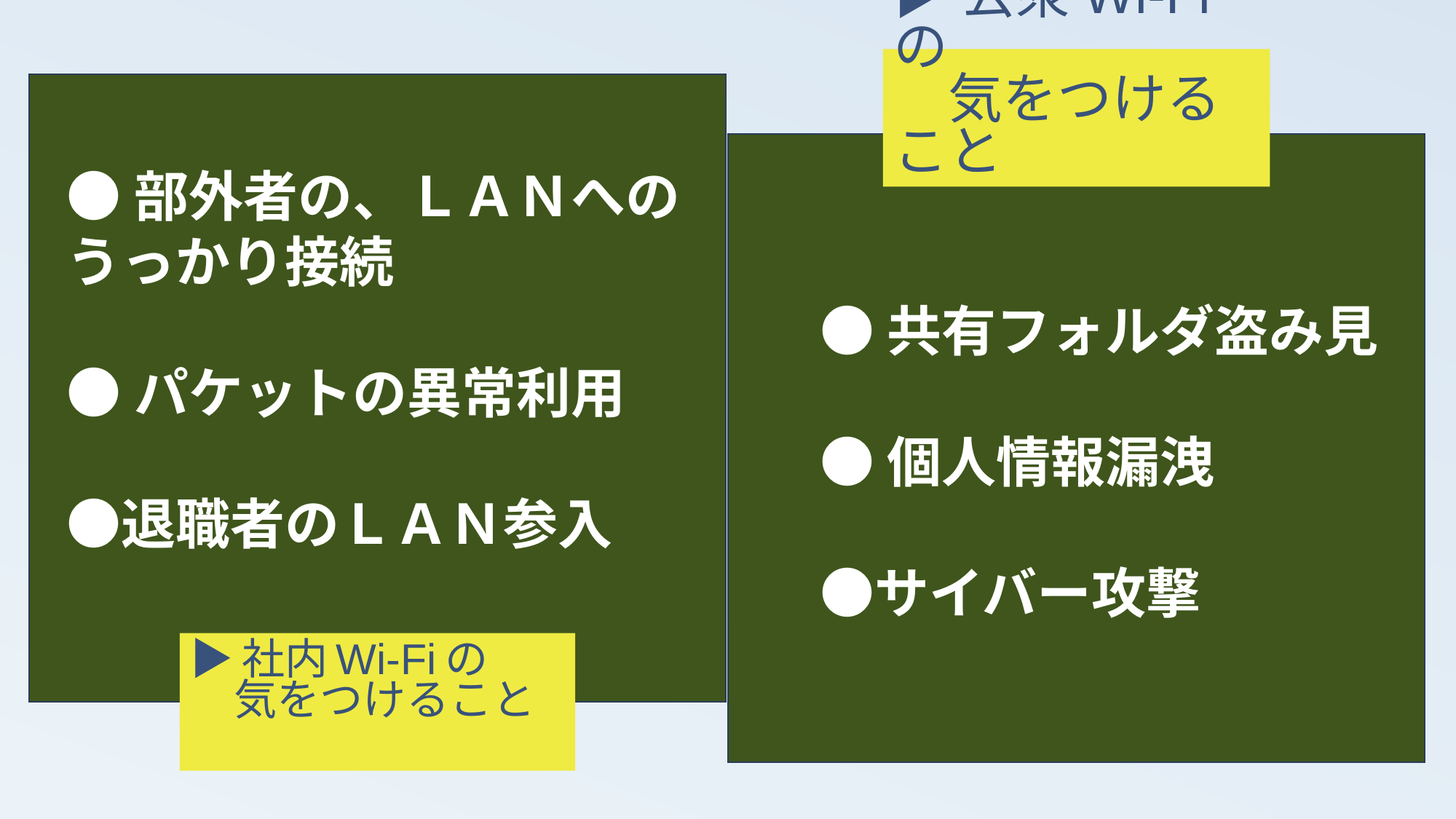

# ▶公衆Wi-Fiの 　気をつけること

●部外者の、ＬＡＮへのうっかり接続

●パケットの異常利用
●退職者のＬＡＮ参入
●共有フォルダ盗み見

●個人情報漏洩
●サイバー攻撃
▶社内Wi-Fiの
　気をつけること